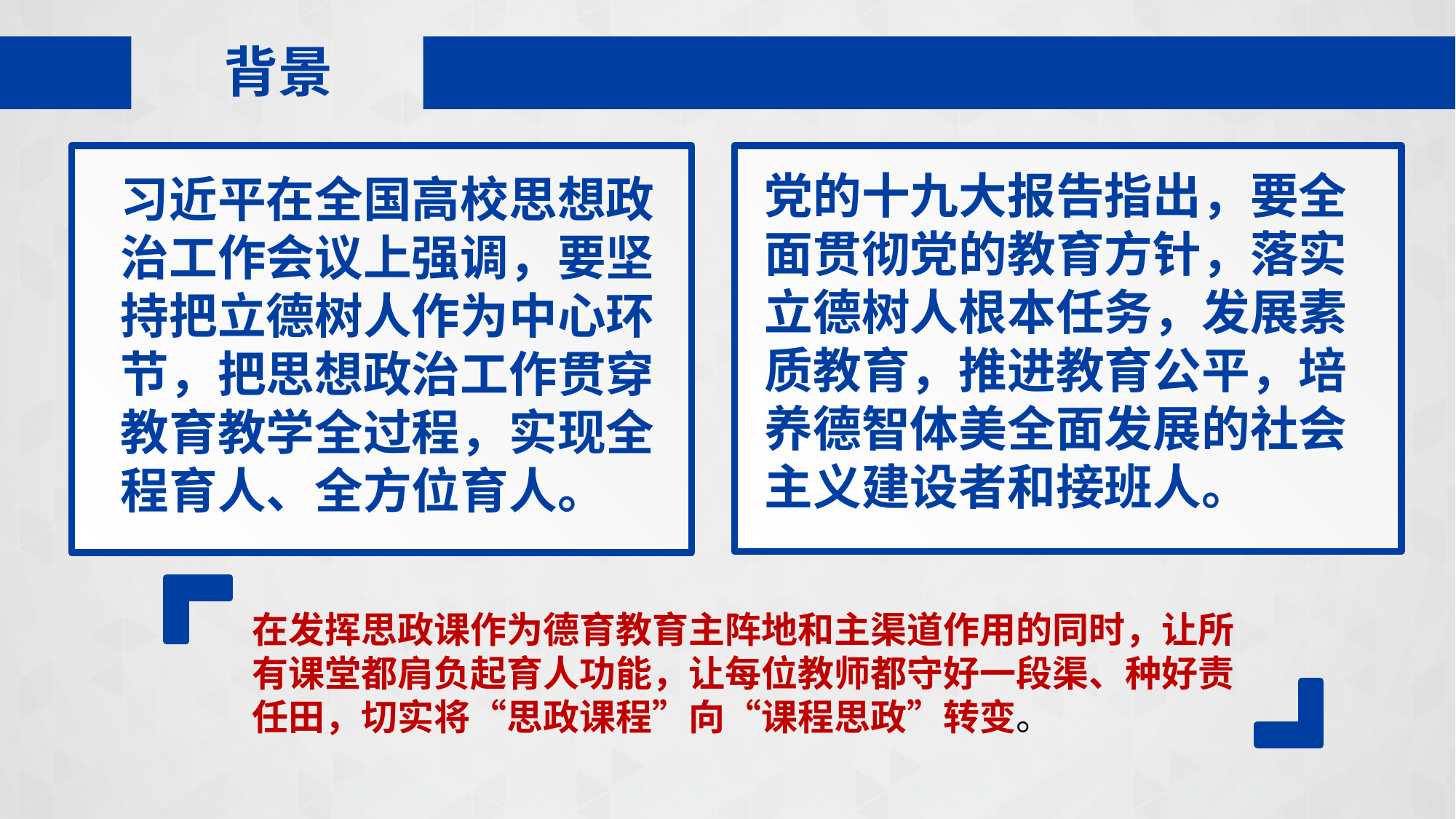

背景

党的十九大报告指出，要全面贯彻党的教育方针，落实立德树人根本任务，发展素质教育，推进教育公平，培养德智体美全面发展的社会主义建设者和接班人。
习近平在全国高校思想政治工作会议上强调，要坚持把立德树人作为中心环节，把思想政治工作贯穿教育教学全过程，实现全程育人、全方位育人。

在发挥思政课作为德育教育主阵地和主渠道作用的同时，让所有课堂都肩负起育人功能，让每位教师都守好一段渠、种好责任田，切实将“思政课程”向“课程思政”转变。